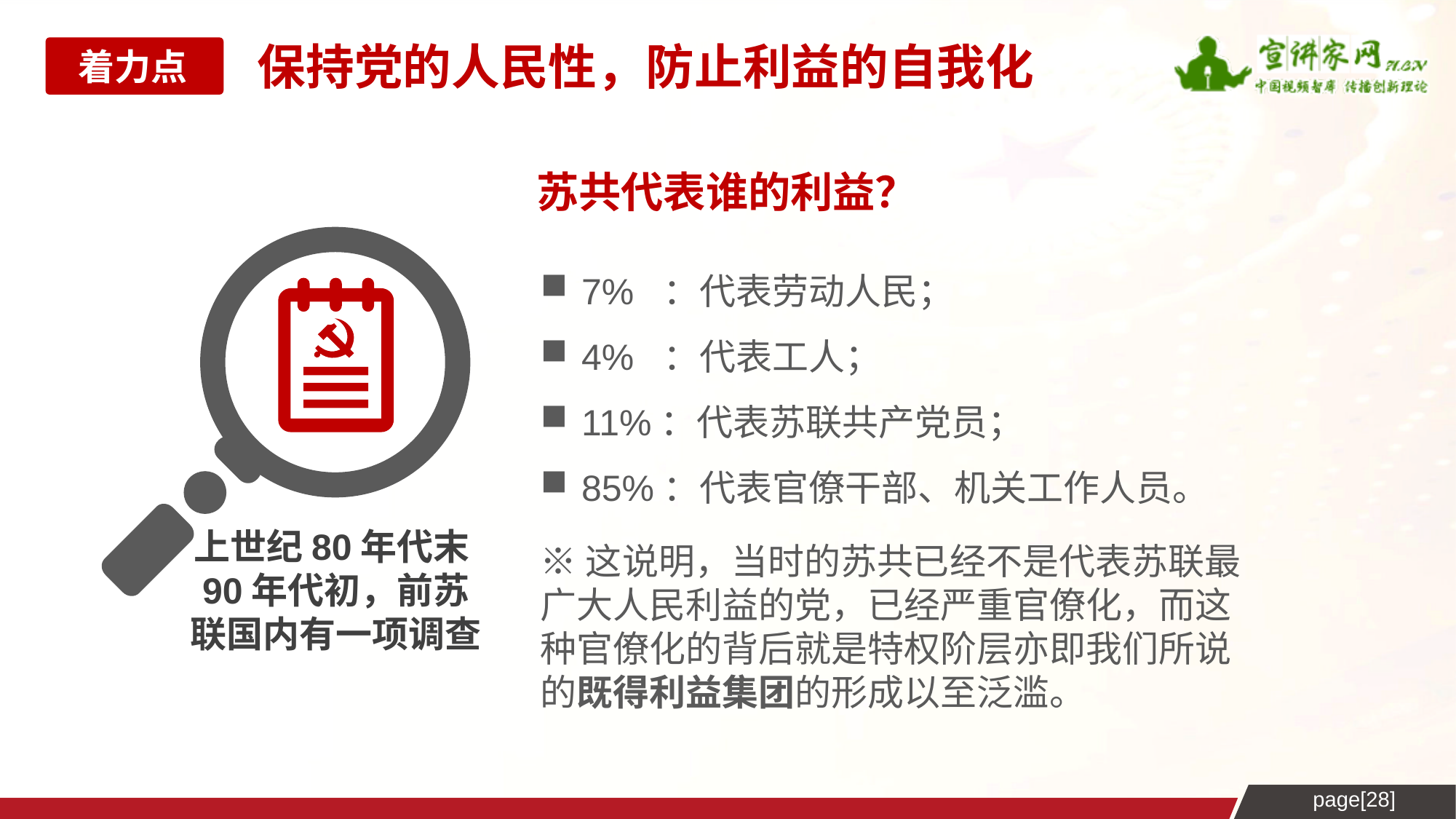

保持党的人民性，防止利益的自我化

着力点3
苏共代表谁的利益？

7%  ：代表劳动人民；
4%  ：代表工人；
11%：代表苏联共产党员；
85%：代表官僚干部、机关工作人员。

上世纪80年代末90年代初，前苏联国内有一项调查
※这说明，当时的苏共已经不是代表苏联最广大人民利益的党，已经严重官僚化，而这种官僚化的背后就是特权阶层亦即我们所说的既得利益集团的形成以至泛滥。